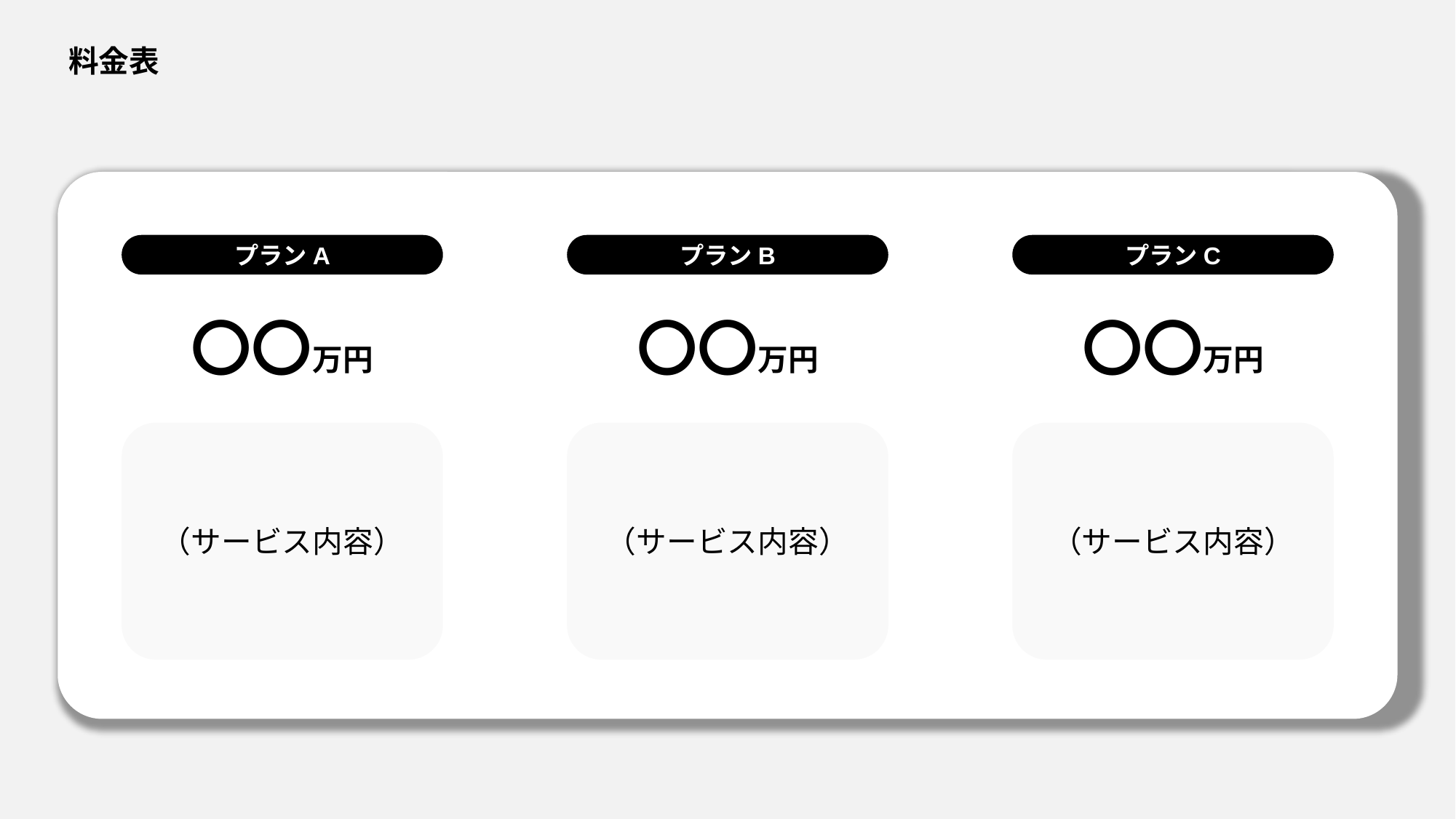

料金表

プランA
〇〇万円
（サービス内容）
プランB
〇〇万円
（サービス内容）
プランC
〇〇万円
（サービス内容）